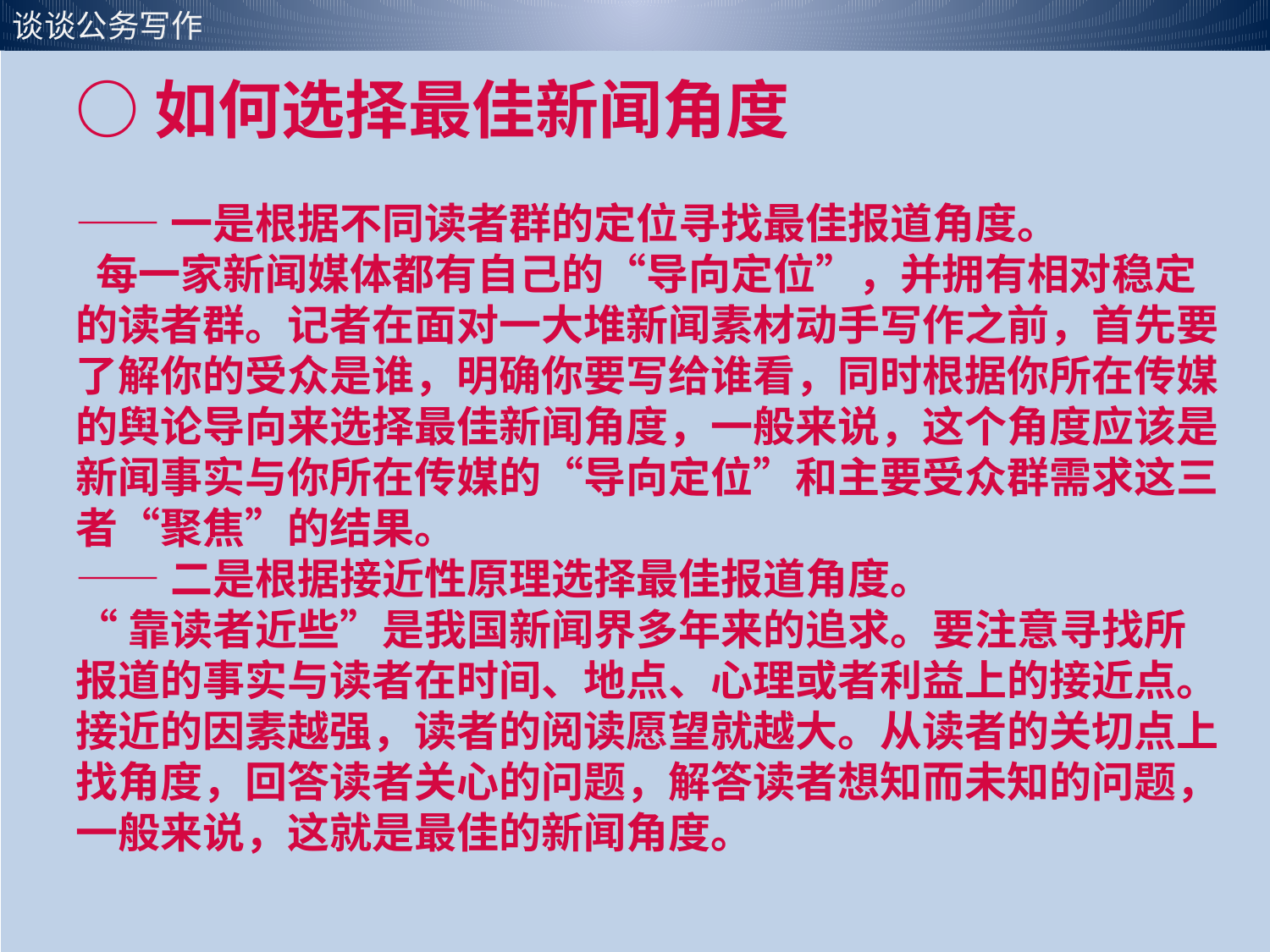

○如何选择最佳新闻角度

——一是根据不同读者群的定位寻找最佳报道角度。
 每一家新闻媒体都有自己的“导向定位”，并拥有相对稳定的读者群。记者在面对一大堆新闻素材动手写作之前，首先要了解你的受众是谁，明确你要写给谁看，同时根据你所在传媒的舆论导向来选择最佳新闻角度，一般来说，这个角度应该是新闻事实与你所在传媒的“导向定位”和主要受众群需求这三者“聚焦”的结果。
——二是根据接近性原理选择最佳报道角度。
“靠读者近些”是我国新闻界多年来的追求。要注意寻找所报道的事实与读者在时间、地点、心理或者利益上的接近点。接近的因素越强，读者的阅读愿望就越大。从读者的关切点上找角度，回答读者关心的问题，解答读者想知而未知的问题，一般来说，这就是最佳的新闻角度。